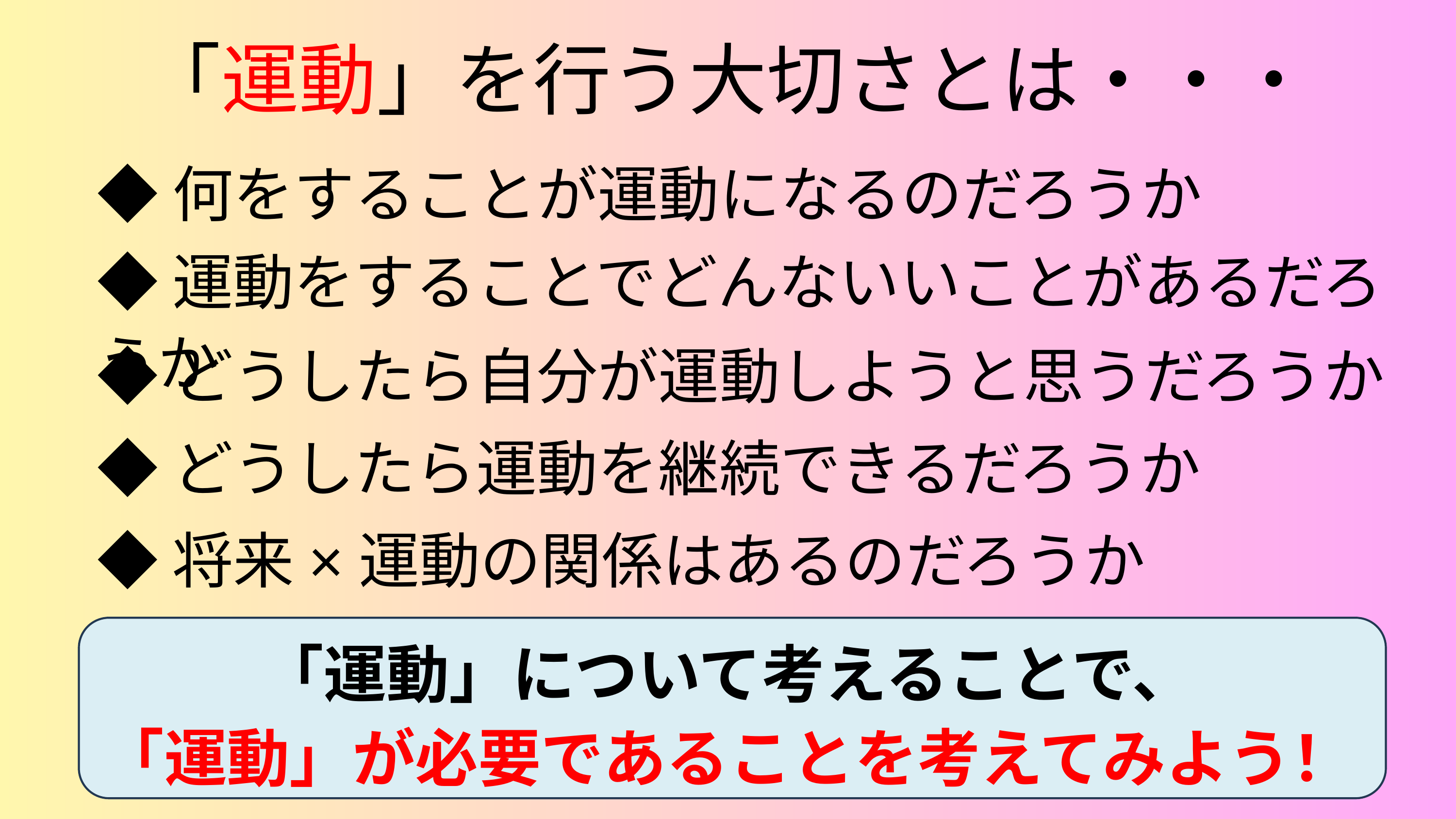

「運動」を行う大切さとは・・・
◆何をすることが運動になるのだろうか
◆運動をすることでどんないいことがあるだろうか
◆どうしたら自分が運動しようと思うだろうか
◆どうしたら運動を継続できるだろうか
◆将来×運動の関係はあるのだろうか

「運動」について考えることで、
「運動」が必要であることを考えてみよう！